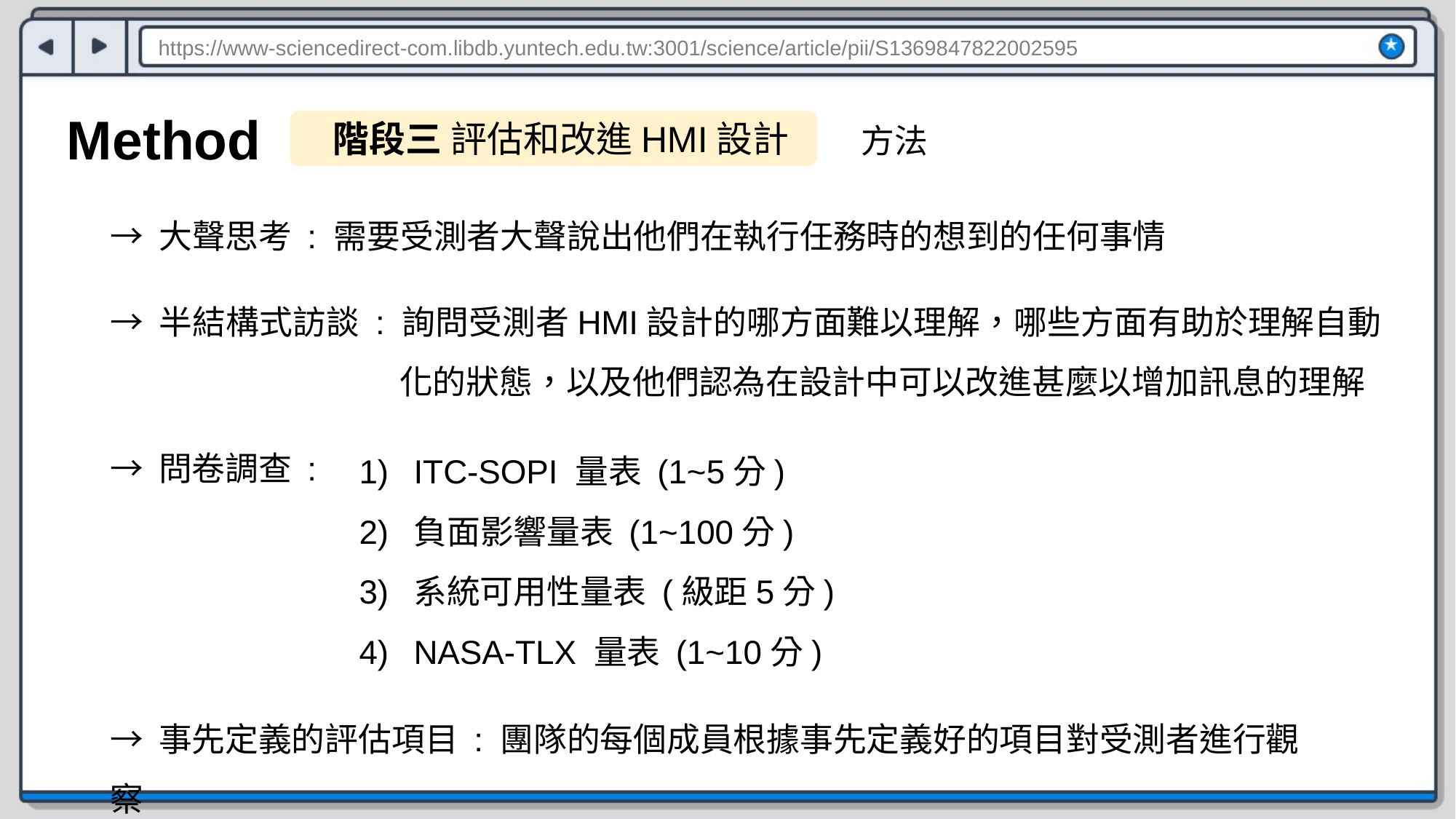

https://www-sciencedirect-com.libdb.yuntech.edu.tw:3001/science/article/pii/S1369847822002595
Method

階段三 評估和改進HMI設計
方法
→ 大聲思考 : 需要受測者大聲說出他們在執行任務時的想到的任何事情
→ 半結構式訪談 : 詢問受測者HMI設計的哪方面難以理解，哪些方面有助於理解自動化的狀態，以及他們認為在設計中可以改進甚麼以增加訊息的理解
→ 問卷調查 :
ITC-SOPI 量表 (1~5分)
負面影響量表 (1~100分)
系統可用性量表 (級距5分)
NASA-TLX 量表 (1~10分)
→ 事先定義的評估項目 : 團隊的每個成員根據事先定義好的項目對受測者進行觀察